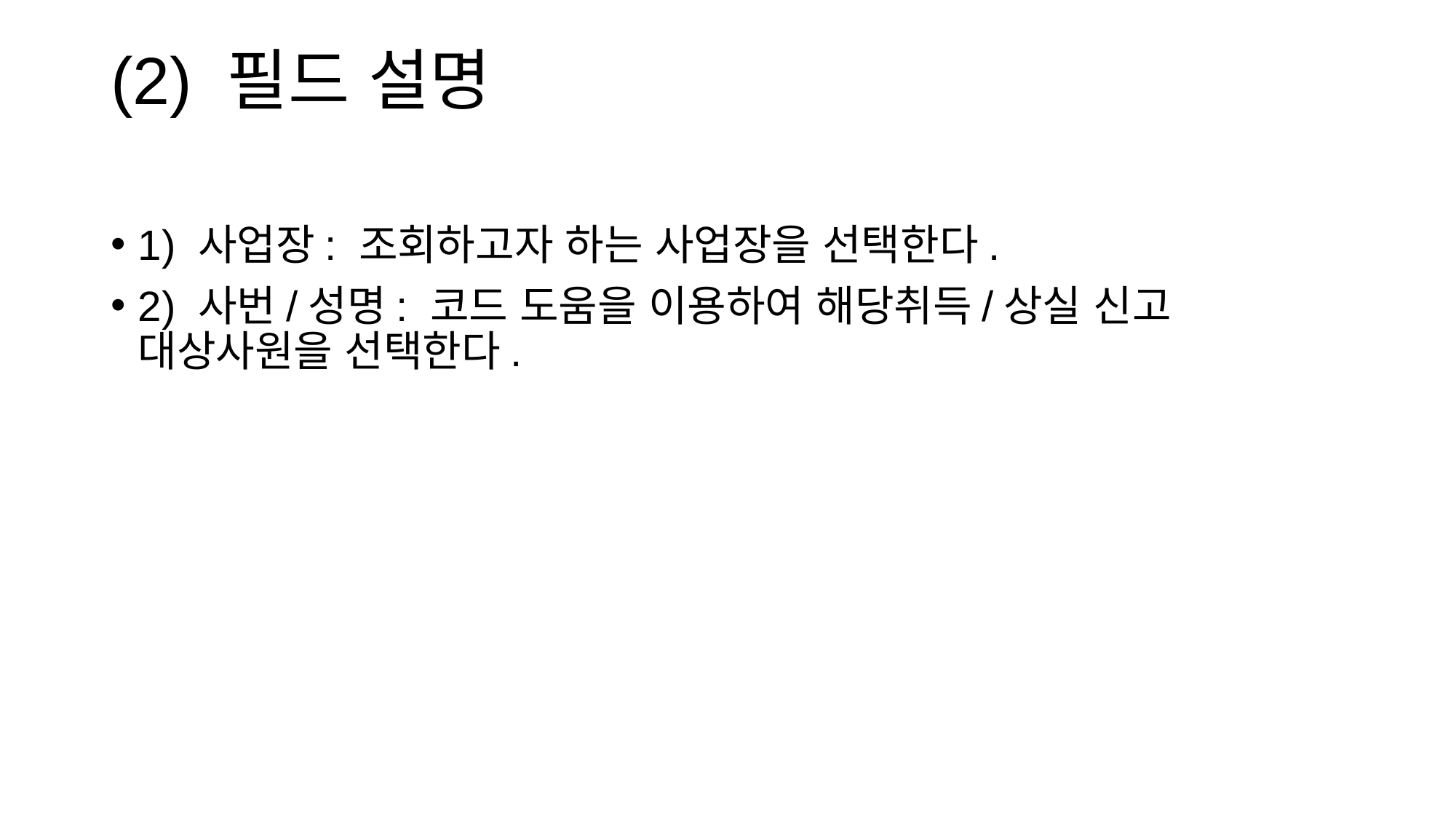

# (2) 필드 설명
1) 사업장: 조회하고자 하는 사업장을 선택한다.
2) 사번/성명: 코드 도움을 이용하여 해당취득/상실 신고 대상사원을 선택한다.